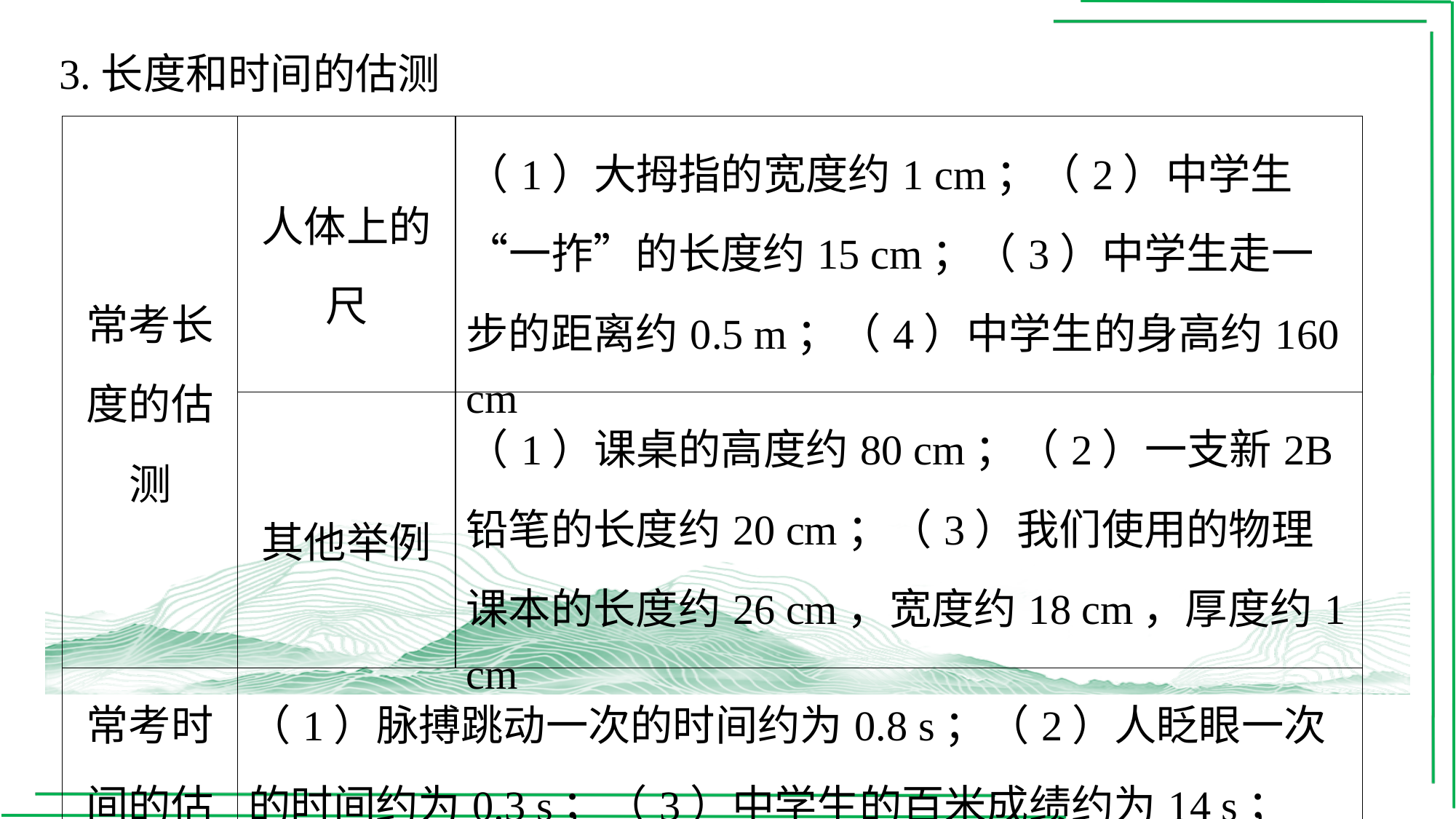

3.长度和时间的估测
| 常考长度的估测 | 人体上的尺 | （1）大拇指的宽度约1 cm；（2）中学生“一拃”的长度约15 cm；（3）中学生走一步的距离约0.5 m；（4）中学生的身高约160 cm |
| --- | --- | --- |
|  | 其他举例 | （1）课桌的高度约80 cm；（2）一支新2B铅笔的长度约20 cm；（3）我们使用的物理课本的长度约26 cm，宽度约18 cm，厚度约1 cm |
| 常考时间的估测 | （1）脉搏跳动一次的时间约为0.8 s；（2）人眨眼一次的时间约为0.3 s；（3）中学生的百米成绩约为14 s；（4）中学生跑完800 m用时约为4 min |  |